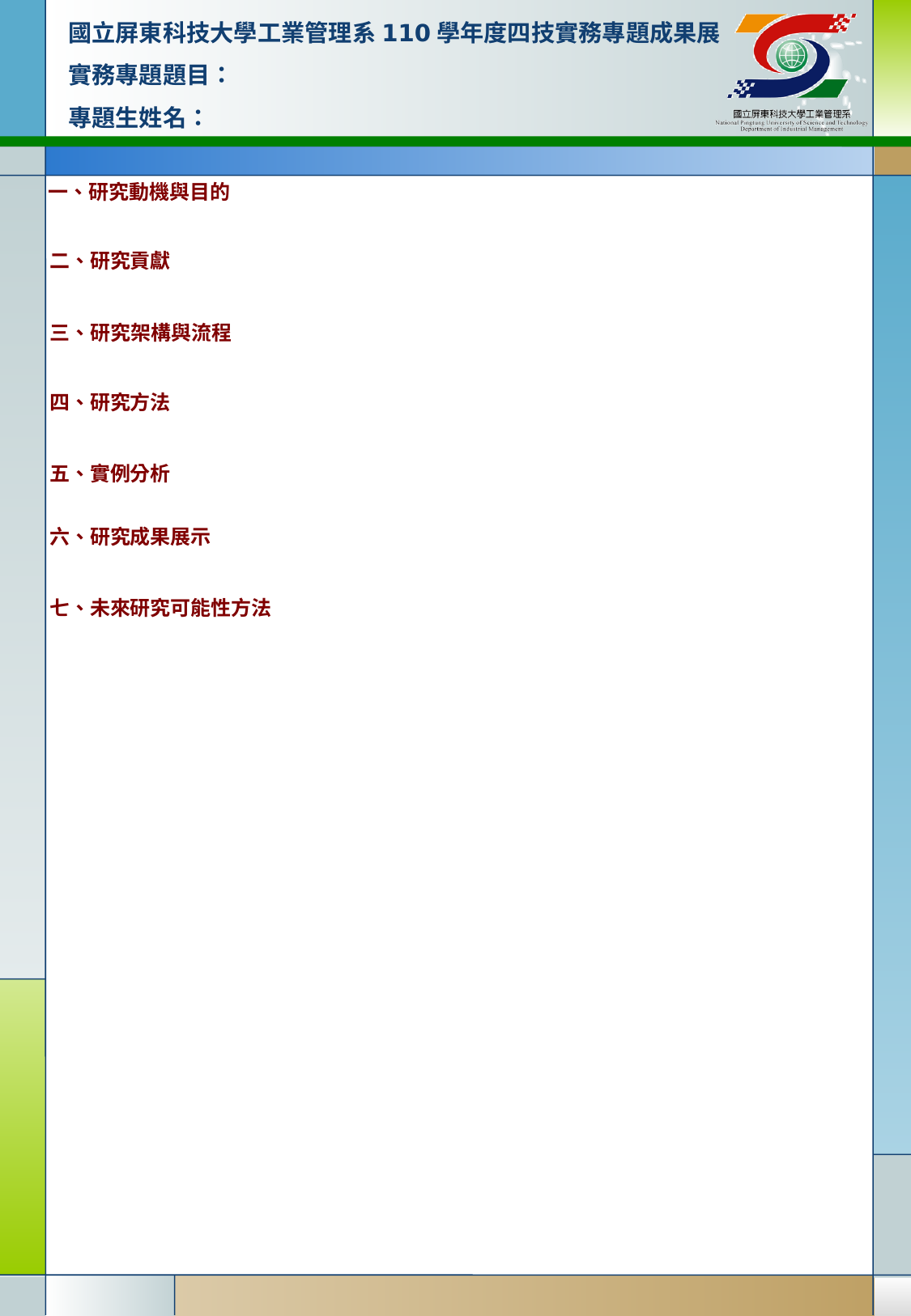

# 國立屏東科技大學工業管理系110學年度四技實務專題成果展 實務專題題目： 專題生姓名：
一、研究動機與目的
二、研究貢獻
 三、研究架構與流程

四、研究方法
五、實例分析
六、研究成果展示
七、未來研究可能性方法